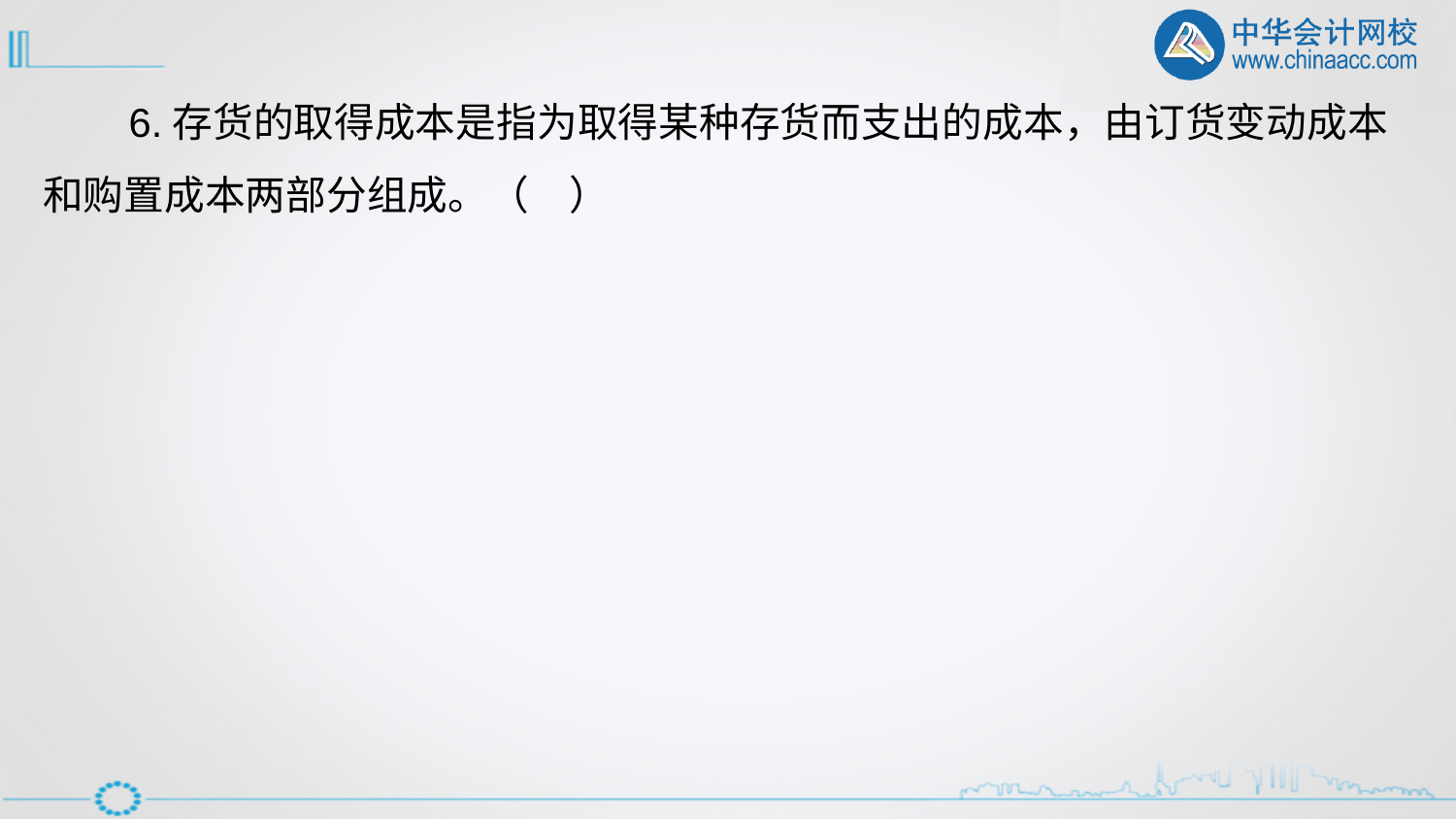

6.存货的取得成本是指为取得某种存货而支出的成本，由订货变动成本和购置成本两部分组成。（　）